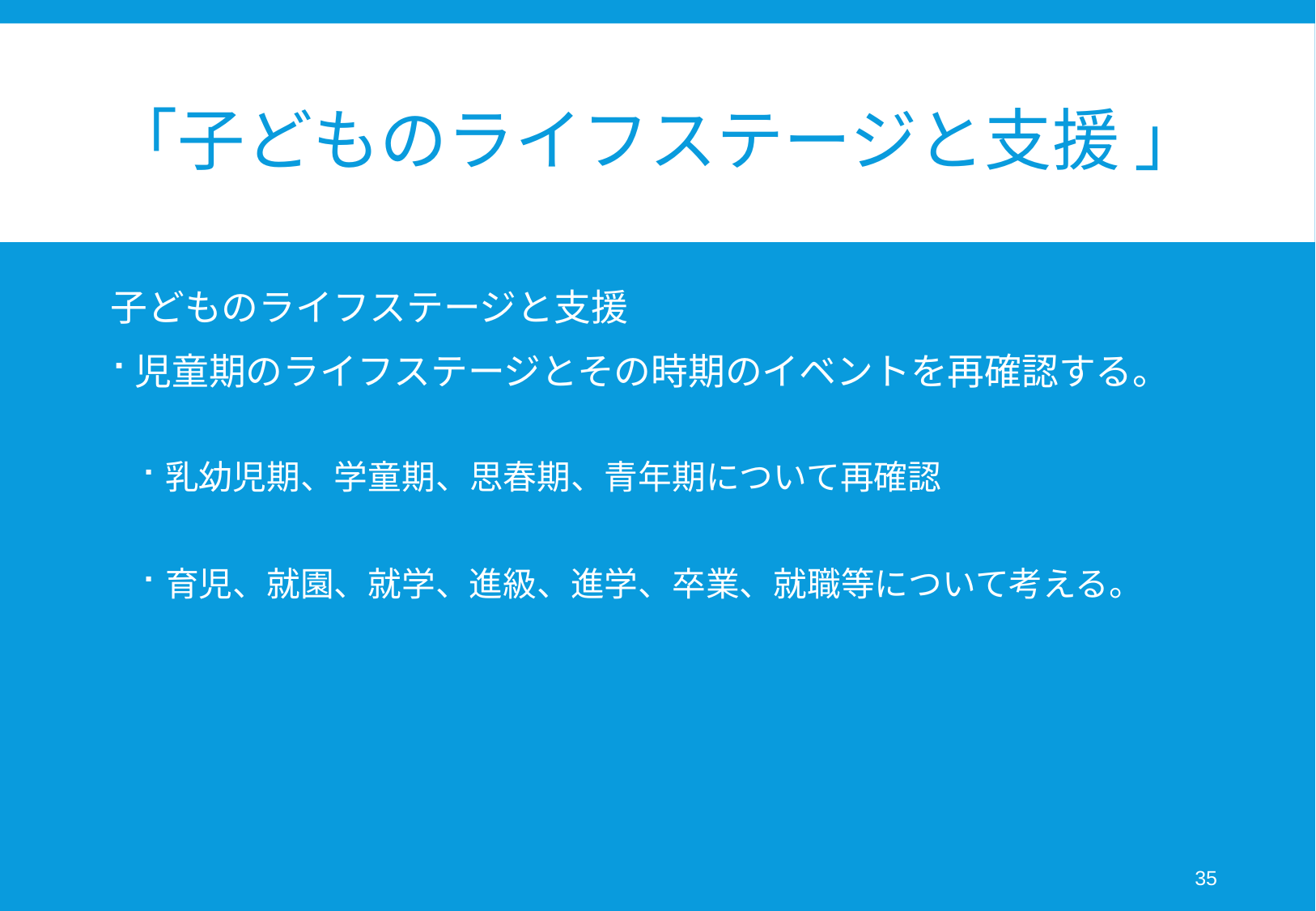

# 「子どものライフステージと支援 」
子どものライフステージと支援
児童期のライフステージとその時期のイベントを再確認する。

乳幼児期、学童期、思春期、青年期について再確認

育児、就園、就学、進級、進学、卒業、就職等について考える。
35